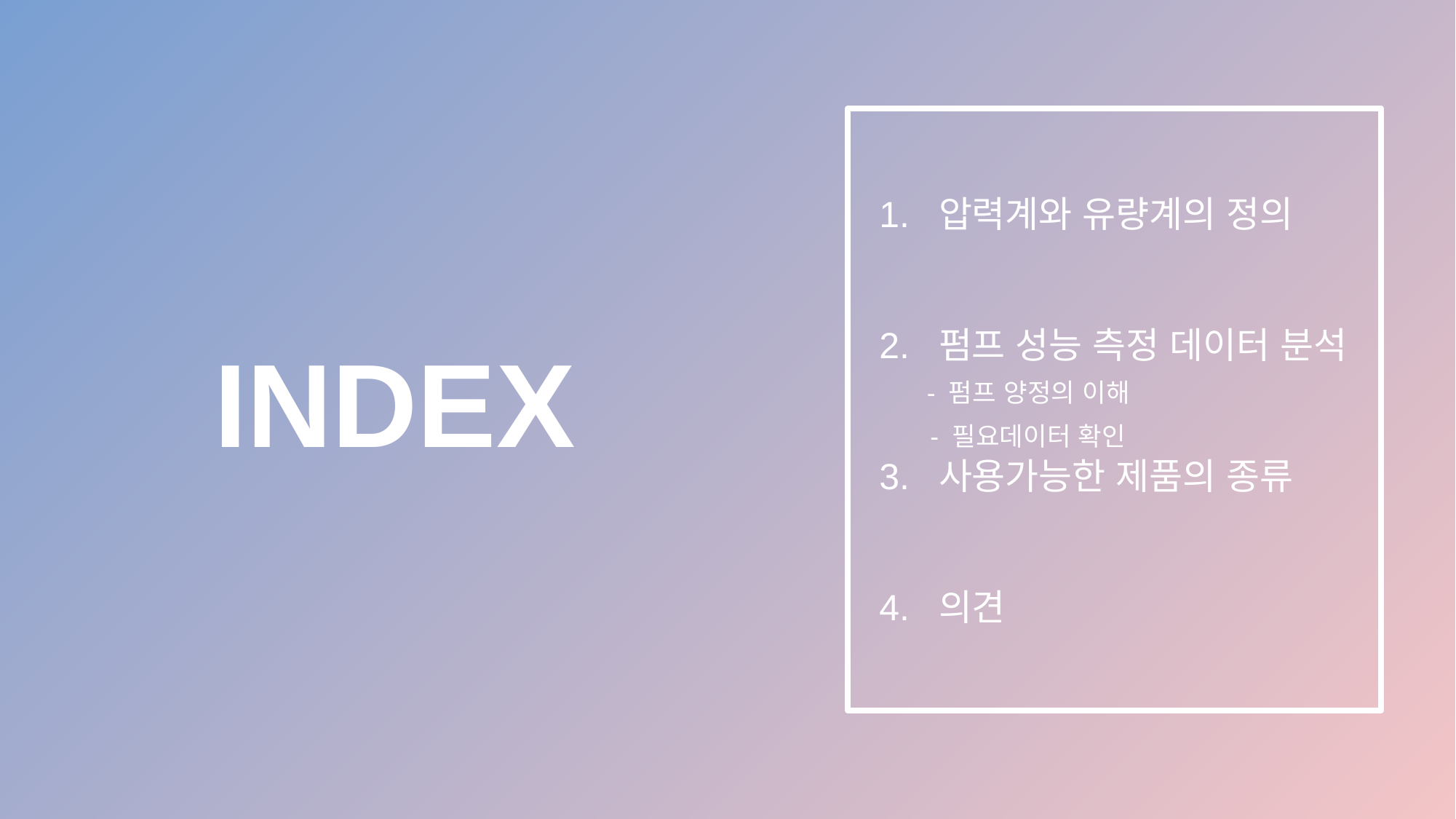

1.  압력계와 유량계의 정의

  2.  펌프 성능 측정 데이터 분석
       - 펌프 양정의 이해
       - 필요데이터 확인
  3.  사용가능한 제품의 종류

  4.  의견

INDEX